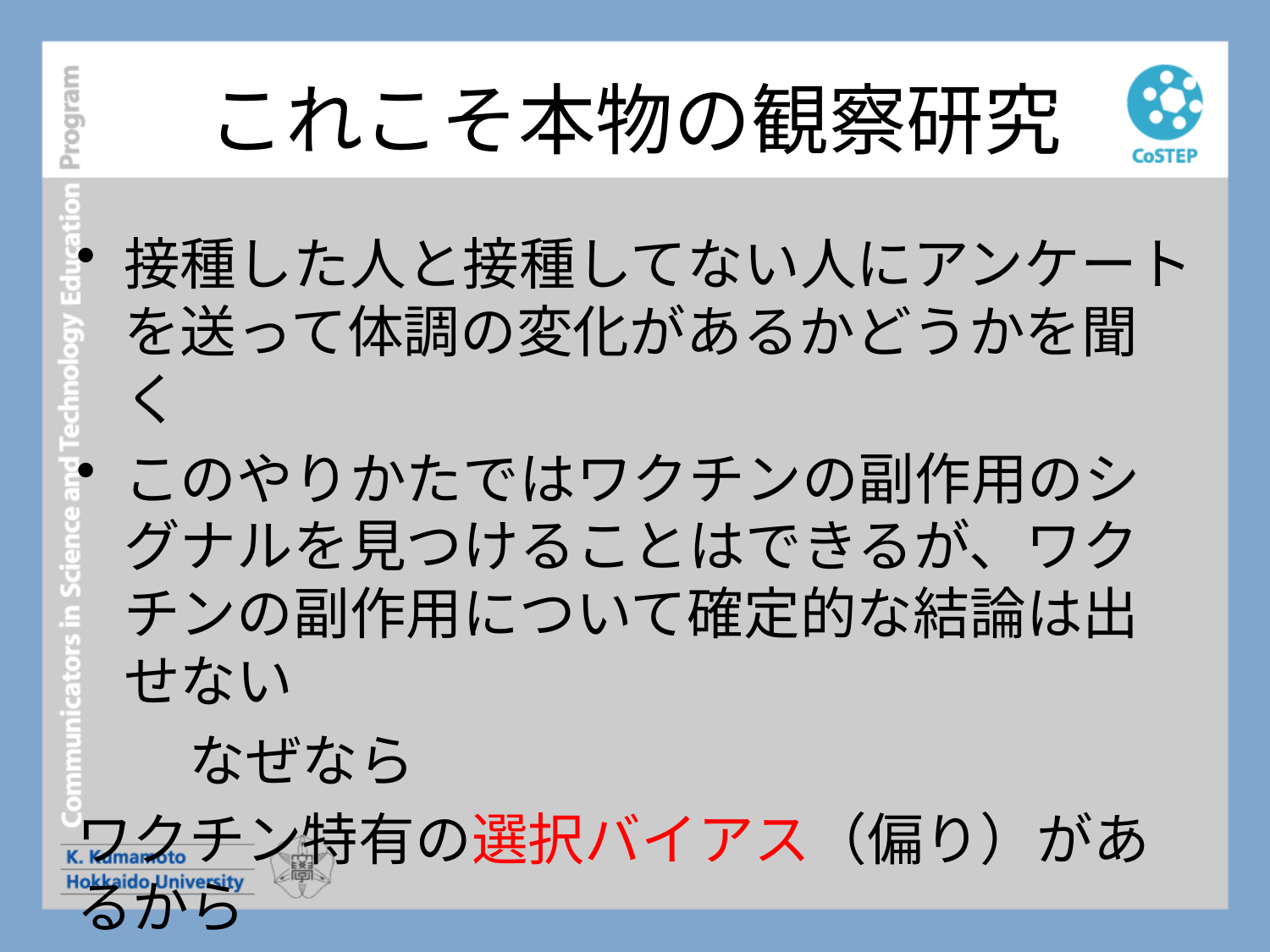

# これこそ本物の観察研究
接種した人と接種してない人にアンケートを送って体調の変化があるかどうかを聞く
このやりかたではワクチンの副作用のシグナルを見つけることはできるが、ワクチンの副作用について確定的な結論は出せない
　　なぜなら
ワクチン特有の選択バイアス（偏り）があるから
　　病気がちの人はワクチンを避ける傾向が